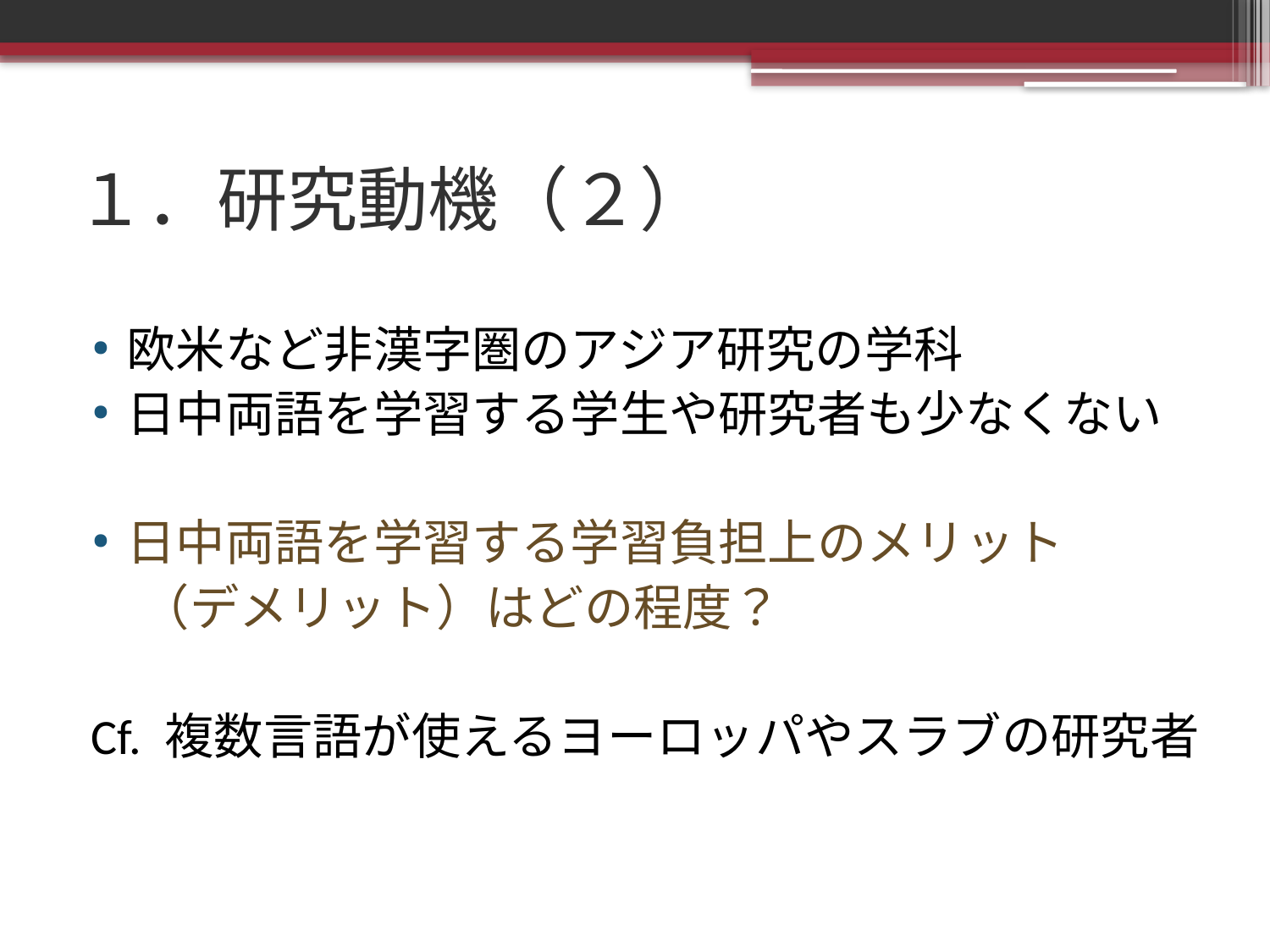

# １．研究動機（２）
欧米など非漢字圏のアジア研究の学科
日中両語を学習する学生や研究者も少なくない

日中両語を学習する学習負担上のメリット
　（デメリット）はどの程度？

Cf. 複数言語が使えるヨーロッパやスラブの研究者